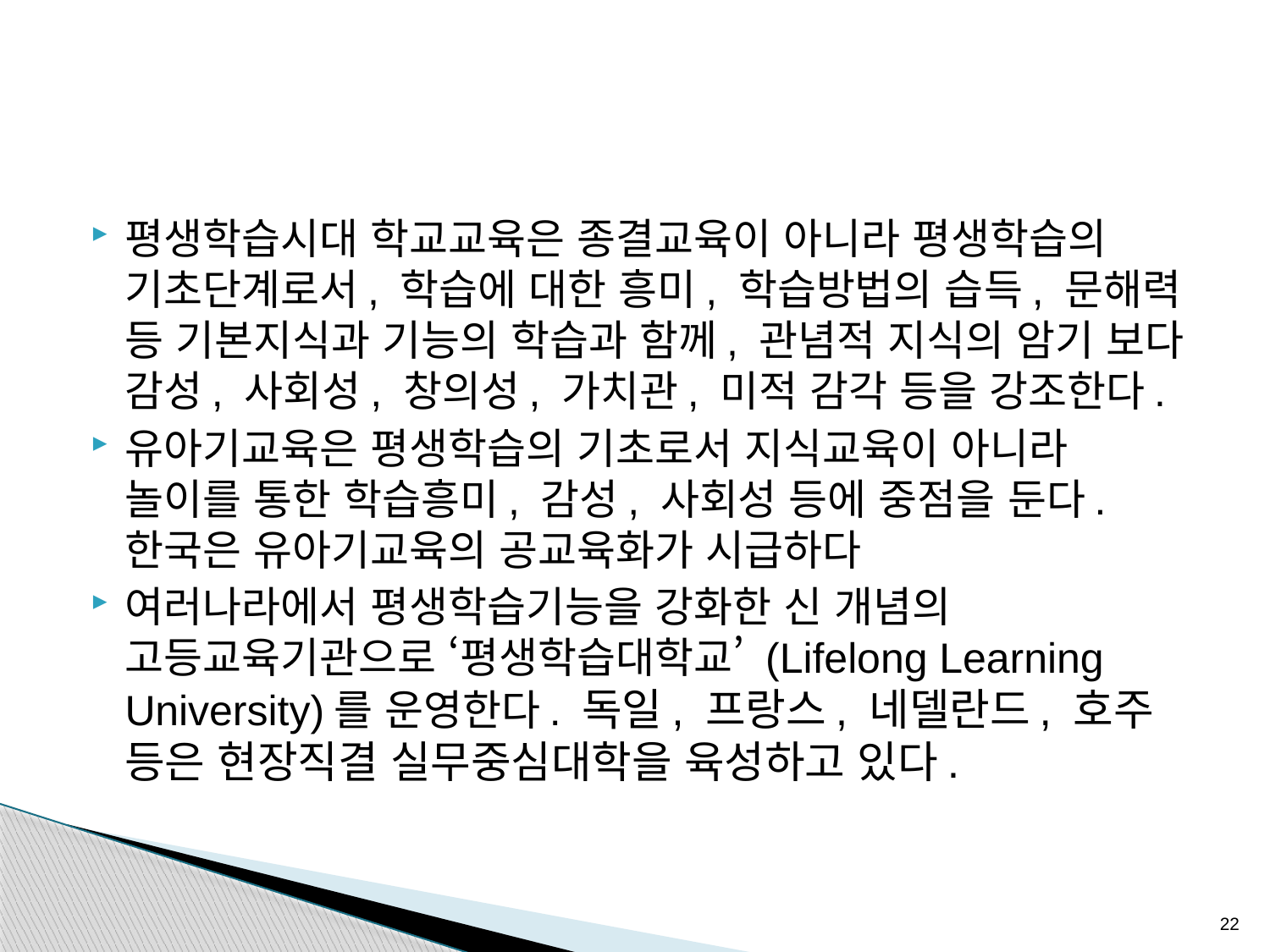

#
평생학습시대 학교교육은 종결교육이 아니라 평생학습의 기초단계로서, 학습에 대한 흥미, 학습방법의 습득, 문해력 등 기본지식과 기능의 학습과 함께, 관념적 지식의 암기 보다 감성, 사회성, 창의성, 가치관, 미적 감각 등을 강조한다.
유아기교육은 평생학습의 기초로서 지식교육이 아니라 놀이를 통한 학습흥미, 감성, 사회성 등에 중점을 둔다. 한국은 유아기교육의 공교육화가 시급하다
여러나라에서 평생학습기능을 강화한 신 개념의 고등교육기관으로 ‘평생학습대학교’ (Lifelong Learning University)를 운영한다. 독일, 프랑스, 네델란드, 호주 등은 현장직결 실무중심대학을 육성하고 있다.

22